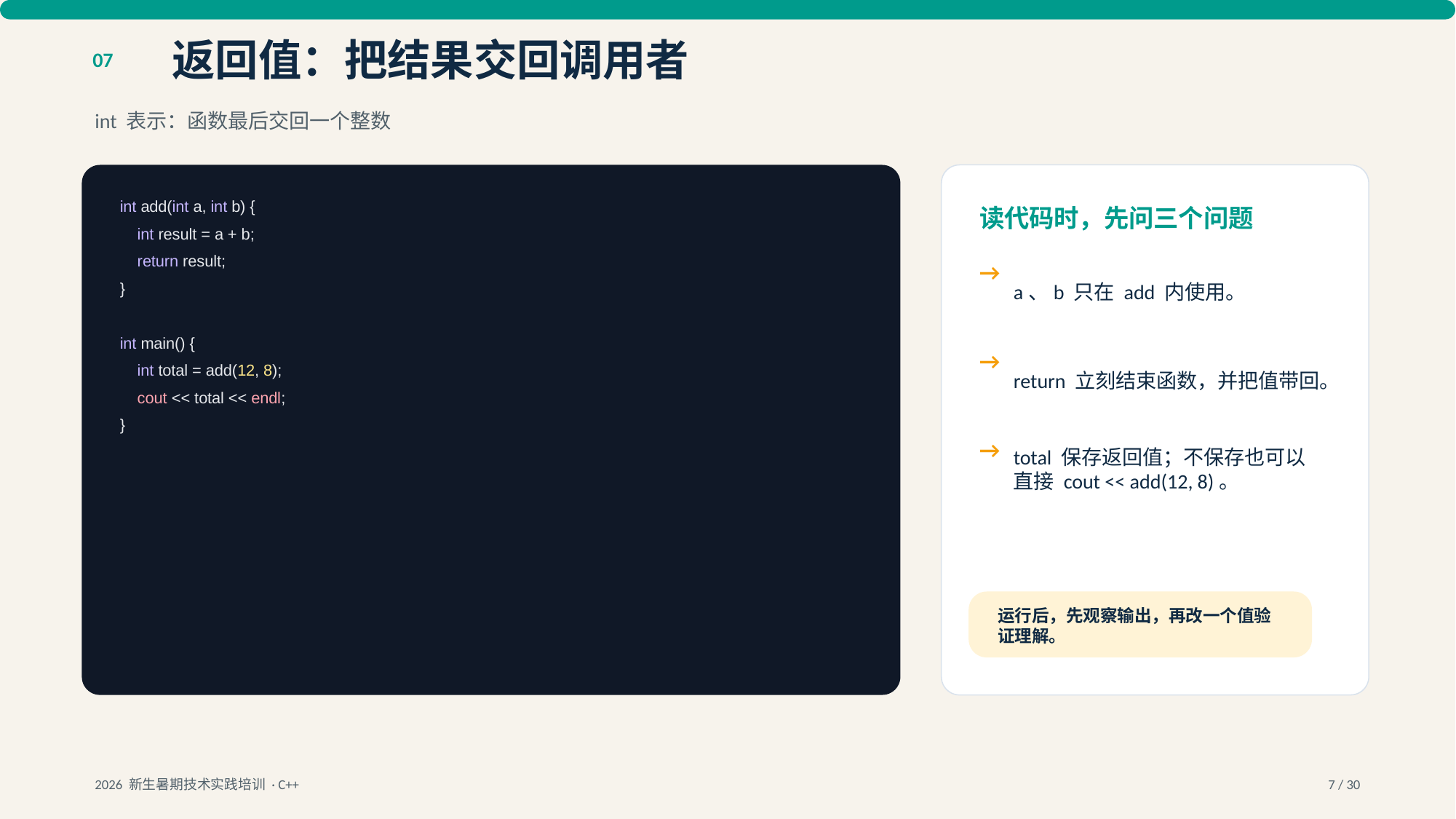

返回值：把结果交回调用者
07
int 表示：函数最后交回一个整数

int add(int a, int b) {
读代码时，先问三个问题
    int result = a + b;
    return result;
→
a、b 只在 add 内使用。
}

int main() {
→
return 立刻结束函数，并把值带回。
    int total = add(12, 8);
    cout << total << endl;
}
→
total 保存返回值；不保存也可以直接 cout << add(12, 8)。

运行后，先观察输出，再改一个值验证理解。
2026 新生暑期技术实践培训 · C++
7 / 30